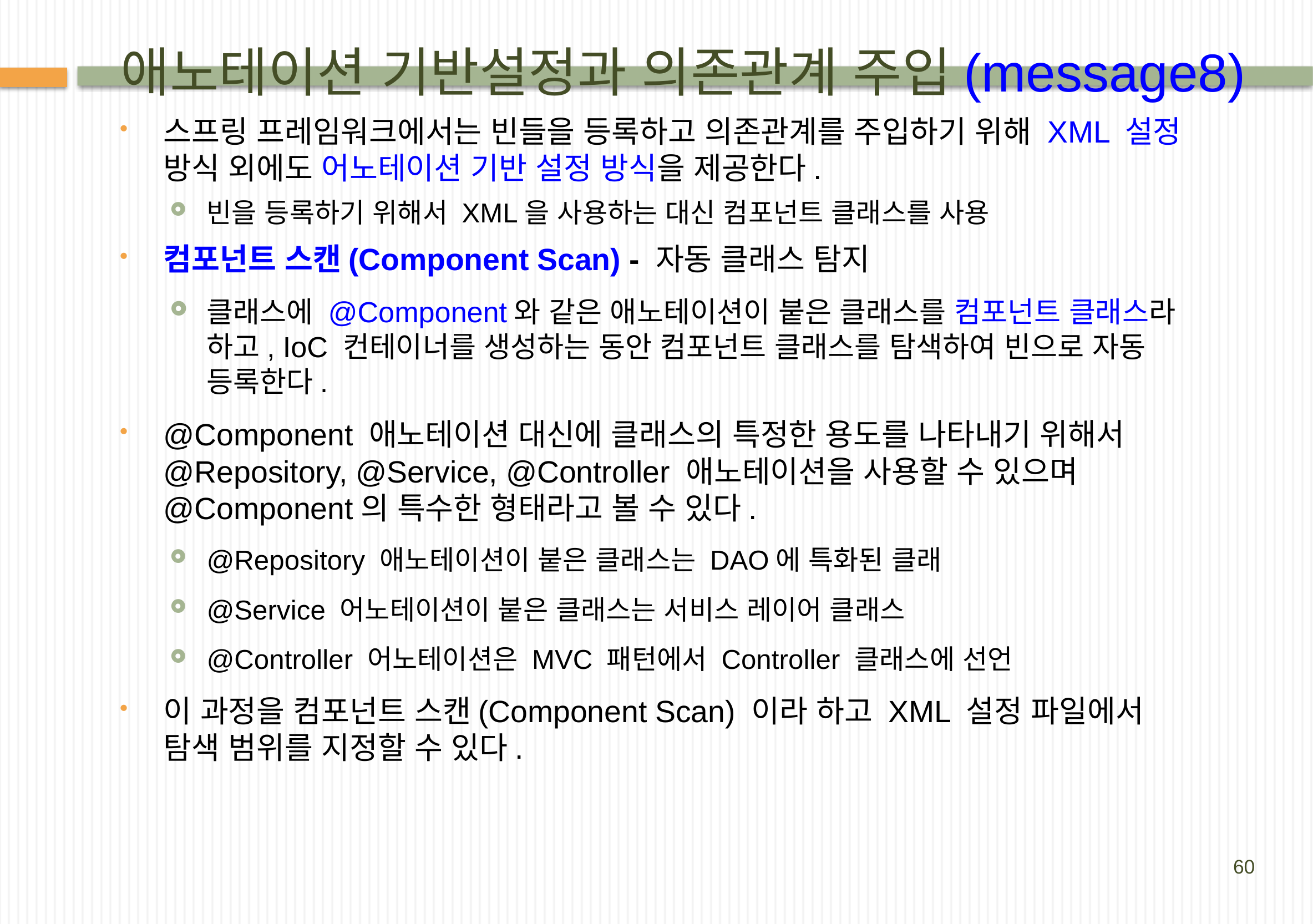

# 애노테이션 기반설정과 의존관계 주입(message8)
스프링 프레임워크에서는 빈들을 등록하고 의존관계를 주입하기 위해 XML 설정 방식 외에도 어노테이션 기반 설정 방식을 제공한다.
빈을 등록하기 위해서 XML을 사용하는 대신 컴포넌트 클래스를 사용
컴포넌트 스캔(Component Scan) - 자동 클래스 탐지
클래스에 @Component와 같은 애노테이션이 붙은 클래스를 컴포넌트 클래스라 하고, IoC 컨테이너를 생성하는 동안 컴포넌트 클래스를 탐색하여 빈으로 자동 등록한다.
@Component 애노테이션 대신에 클래스의 특정한 용도를 나타내기 위해서 @Repository, @Service, @Controller 애노테이션을 사용할 수 있으며 @Component의 특수한 형태라고 볼 수 있다.
@Repository 애노테이션이 붙은 클래스는 DAO에 특화된 클래
@Service 어노테이션이 붙은 클래스는 서비스 레이어 클래스
@Controller 어노테이션은 MVC 패턴에서 Controller 클래스에 선언
이 과정을 컴포넌트 스캔(Component Scan) 이라 하고 XML 설정 파일에서 탐색 범위를 지정할 수 있다.
60